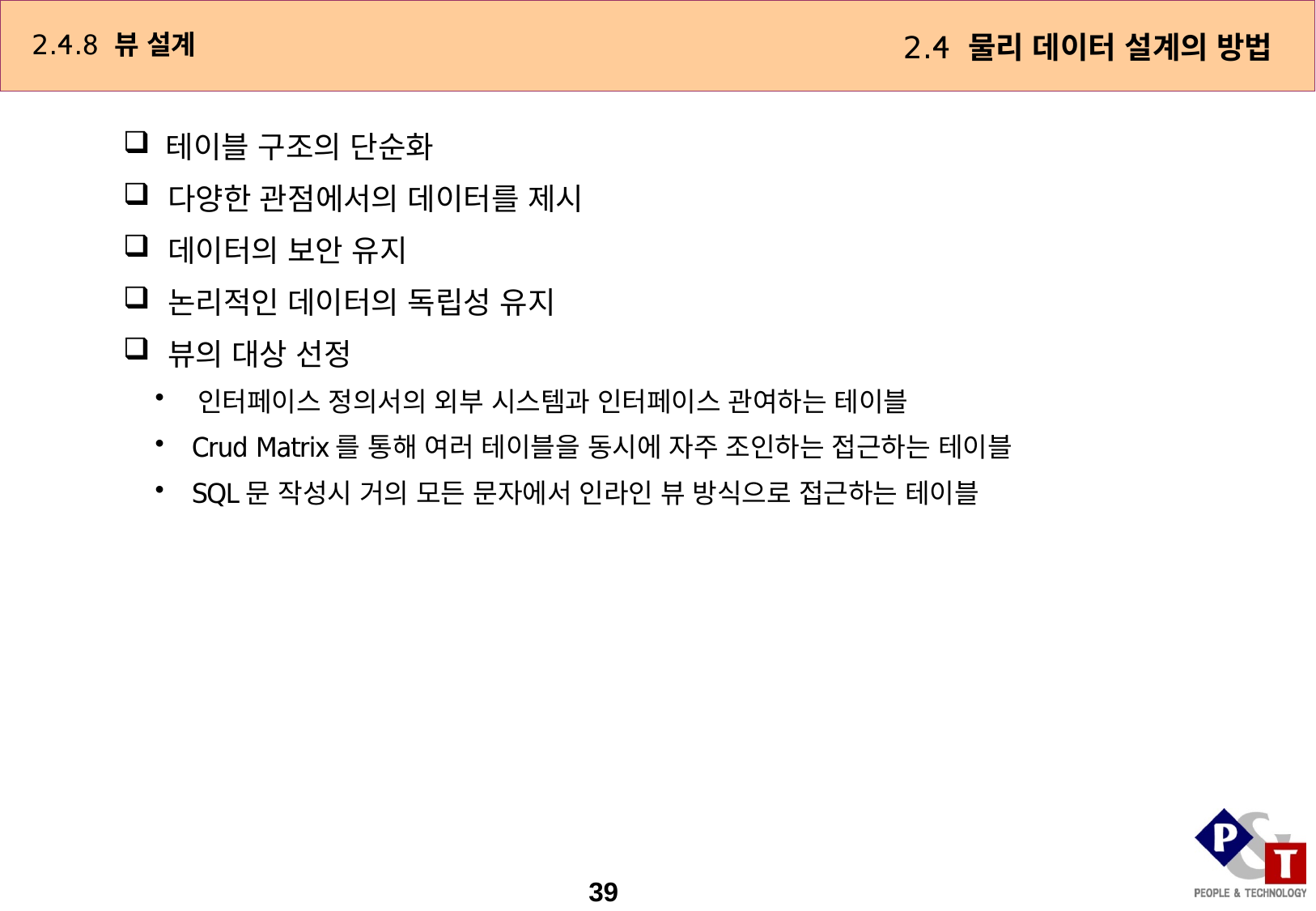

2.4.8 뷰 설계
2.4 물리 데이터 설계의 방법
 테이블 구조의 단순화
 다양한 관점에서의 데이터를 제시
 데이터의 보안 유지
 논리적인 데이터의 독립성 유지
 뷰의 대상 선정
 인터페이스 정의서의 외부 시스템과 인터페이스 관여하는 테이블
 Crud Matrix를 통해 여러 테이블을 동시에 자주 조인하는 접근하는 테이블
 SQL문 작성시 거의 모든 문자에서 인라인 뷰 방식으로 접근하는 테이블